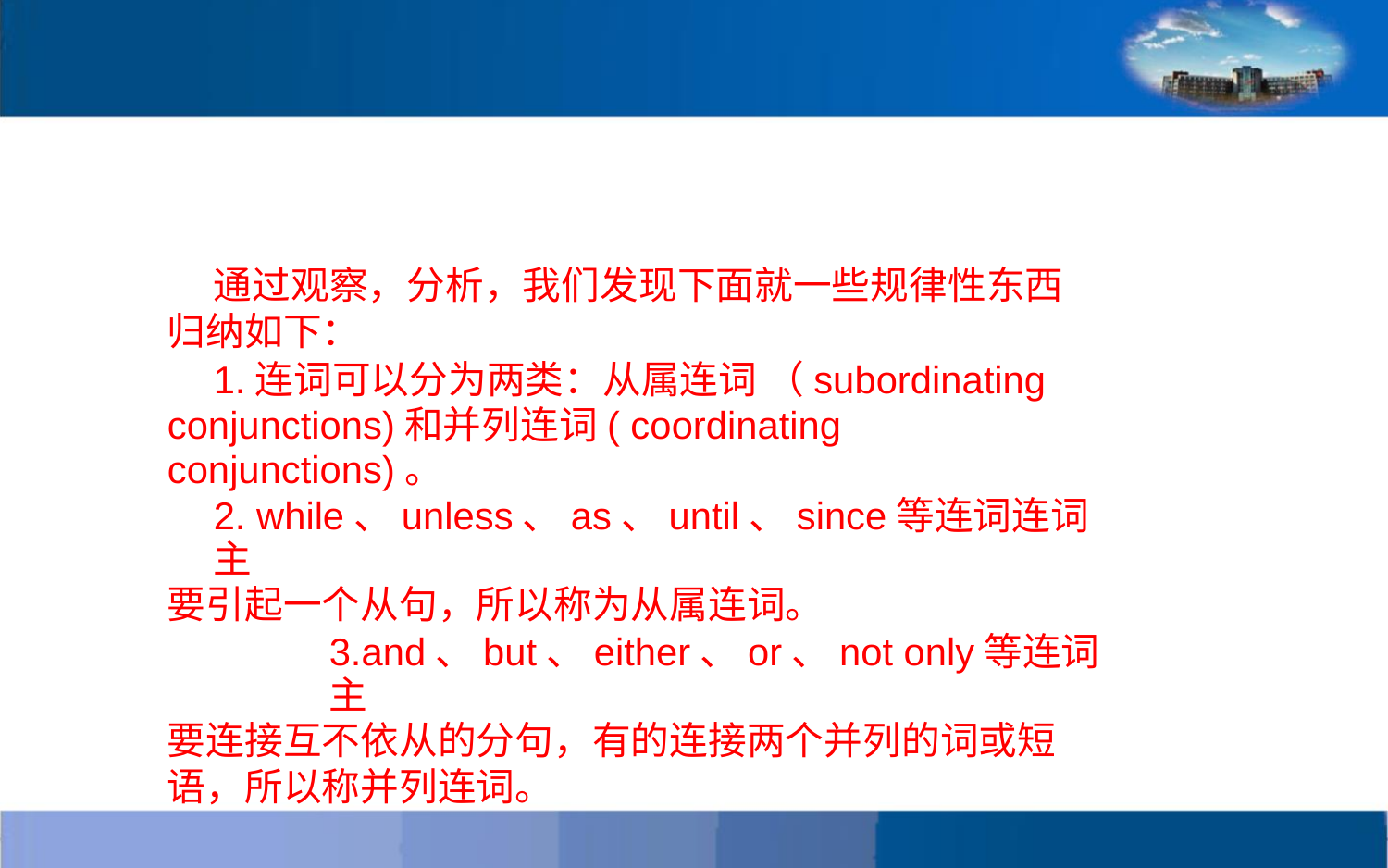

通过观察，分析，我们发现下面就一些规律性东西
归纳如下：
1.连词可以分为两类：从属连词 （subordinating
conjunctions)和并列连词( coordinating conjunctions)。
2. while、unless、as、until、since等连词连词主
要引起一个从句，所以称为从属连词。
3.and、but、either、or、not only等连词主
要连接互不依从的分句，有的连接两个并列的词或短
语，所以称并列连词。